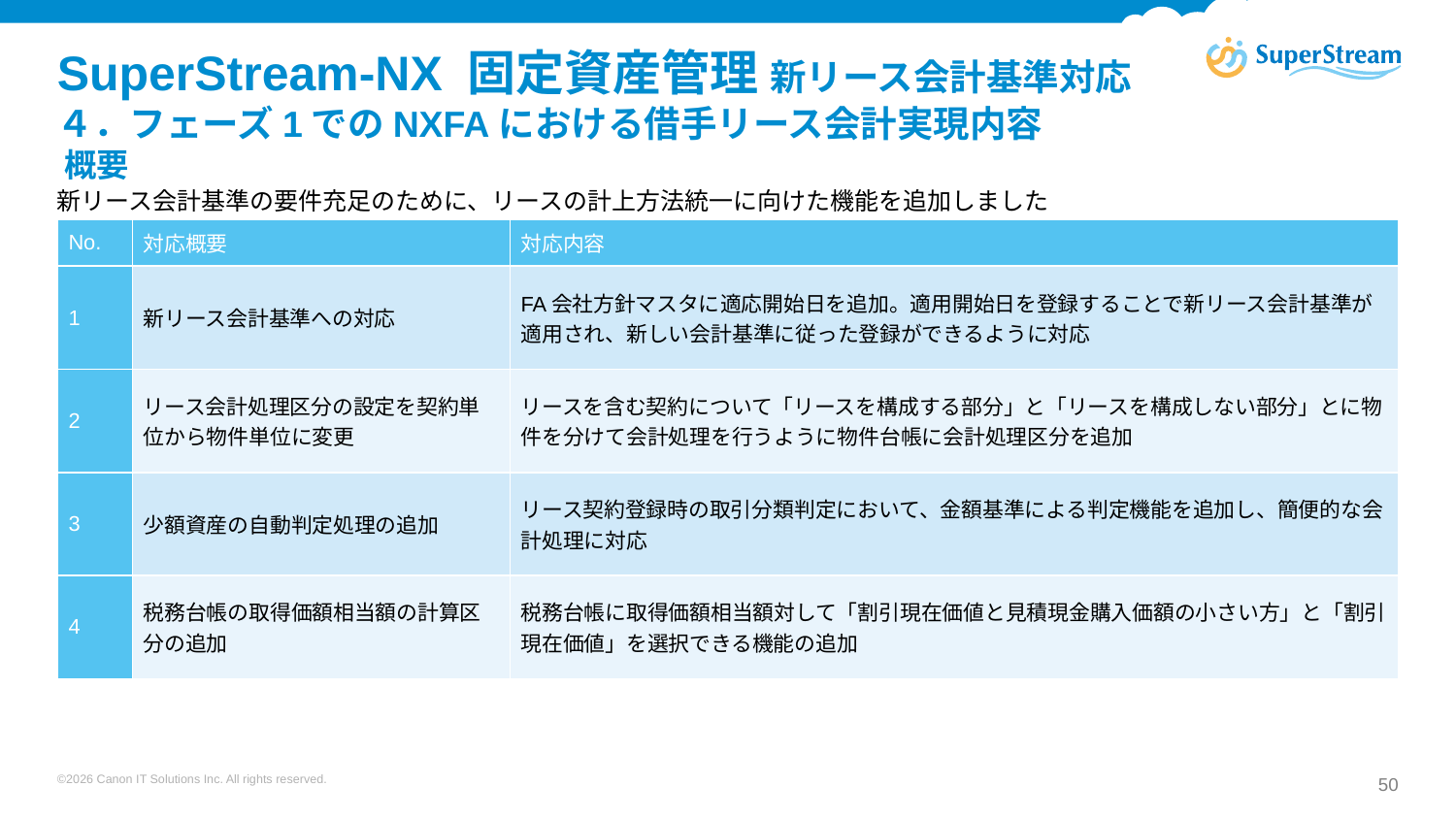

# SuperStream-NX 固定資産管理 新リース会計基準対応 ４．フェーズ1でのNXFAにおける借手リース会計実現内容 概要
新リース会計基準の要件充足のために、リースの計上方法統一に向けた機能を追加しました

| No. | 対応概要 | 対応内容 |
| --- | --- | --- |
| 1 | 新リース会計基準への対応 | FA会社方針マスタに適応開始日を追加。適用開始日を登録することで新リース会計基準が適用され、新しい会計基準に従った登録ができるように対応 |
| 2 | リース会計処理区分の設定を契約単位から物件単位に変更 | リースを含む契約について「リースを構成する部分」と「リースを構成しない部分」とに物件を分けて会計処理を行うように物件台帳に会計処理区分を追加 |
| 3 | 少額資産の自動判定処理の追加 | リース契約登録時の取引分類判定において、金額基準による判定機能を追加し、簡便的な会計処理に対応 |
| 4 | 税務台帳の取得価額相当額の計算区分の追加 | 税務台帳に取得価額相当額対して「割引現在価値と見積現金購入価額の小さい方」と「割引現在価値」を選択できる機能の追加 |
©2026 Canon IT Solutions Inc. All rights reserved.
50